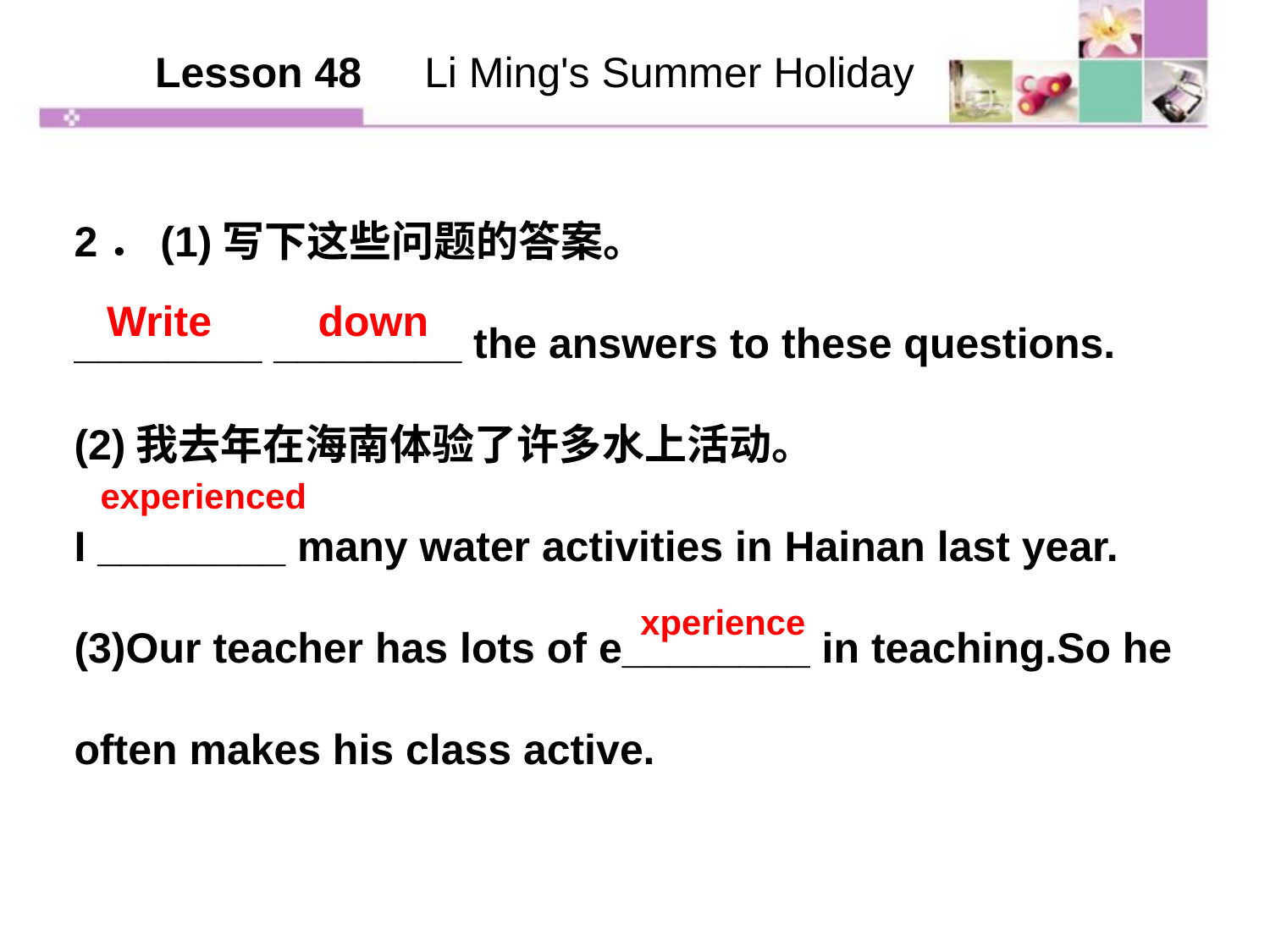

Lesson 48　Li Ming's Summer Holiday
2．(1)写下这些问题的答案。
________ ________ the answers to these questions.
(2)我去年在海南体验了许多水上活动。
I ________ many water activities in Hainan last year.
(3)Our teacher has lots of e________ in teaching.So he often makes his class active.
Write         down
experienced
xperience